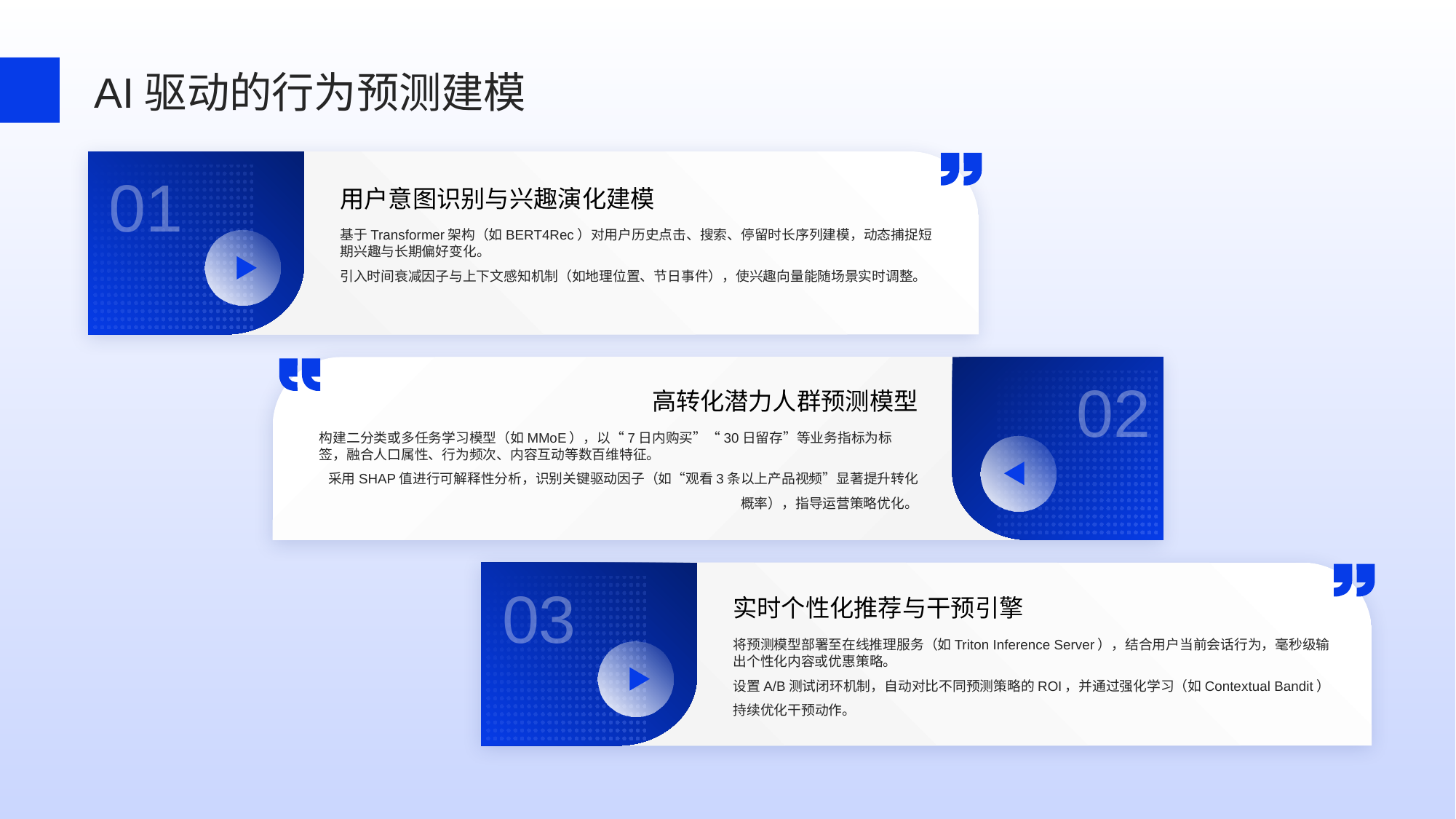

AI驱动的行为预测建模
01

用户意图识别与兴趣演化建模

基于Transformer架构（如BERT4Rec）对用户历史点击、搜索、停留时长序列建模，动态捕捉短期兴趣与长期偏好变化。
引入时间衰减因子与上下文感知机制（如地理位置、节日事件），使兴趣向量能随场景实时调整。

02

高转化潜力人群预测模型

构建二分类或多任务学习模型（如MMoE），以“7日内购买”“30日留存”等业务指标为标签，融合人口属性、行为频次、内容互动等数百维特征。
采用SHAP值进行可解释性分析，识别关键驱动因子（如“观看3条以上产品视频”显著提升转化概率），指导运营策略优化。

03

实时个性化推荐与干预引擎

将预测模型部署至在线推理服务（如Triton Inference Server），结合用户当前会话行为，毫秒级输出个性化内容或优惠策略。
设置A/B测试闭环机制，自动对比不同预测策略的ROI，并通过强化学习（如Contextual Bandit）持续优化干预动作。